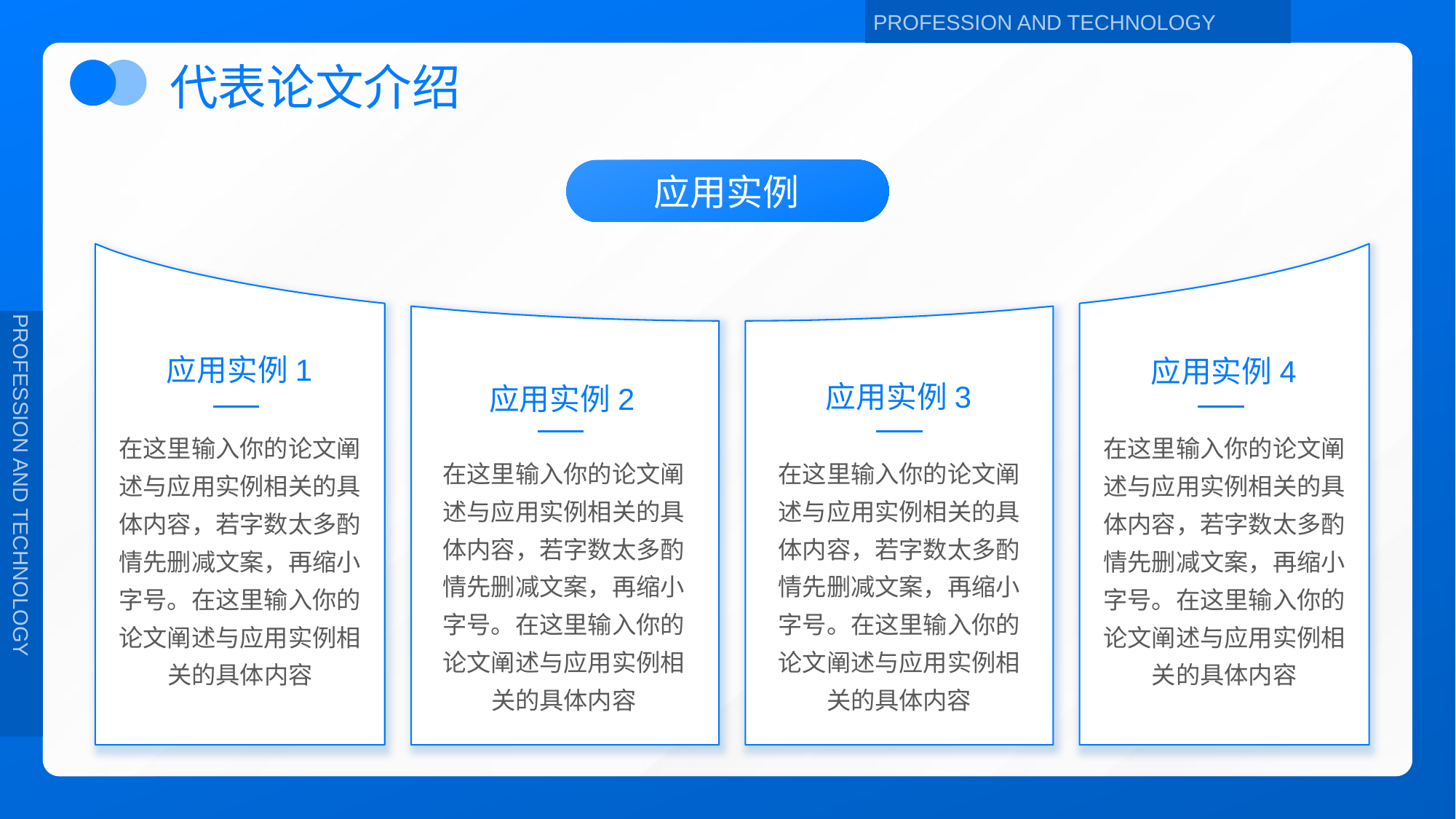

代表论文介绍

应用实例
社会意义

应用实例4
应用实例1
应用实例3
应用实例2
在这里输入你的论文阐述与应用实例相关的具体内容，若字数太多酌情先删减文案，再缩小字号。在这里输入你的论文阐述与应用实例相关的具体内容
在这里输入你的论文阐述与应用实例相关的具体内容，若字数太多酌情先删减文案，再缩小字号。在这里输入你的论文阐述与应用实例相关的具体内容
在这里输入你的论文阐述与应用实例相关的具体内容，若字数太多酌情先删减文案，再缩小字号。在这里输入你的论文阐述与应用实例相关的具体内容
在这里输入你的论文阐述与应用实例相关的具体内容，若字数太多酌情先删减文案，再缩小字号。在这里输入你的论文阐述与应用实例相关的具体内容